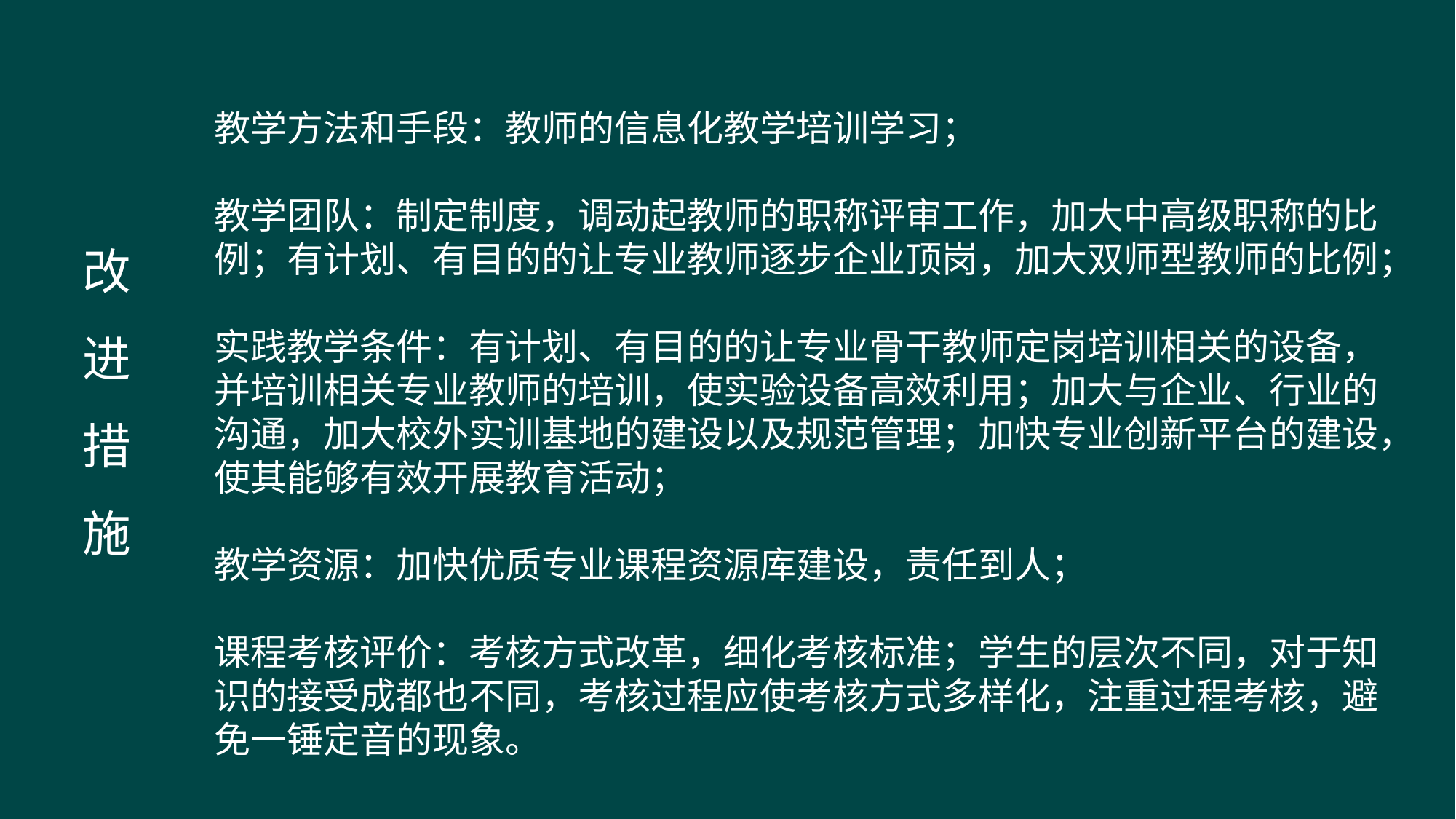

教学方法和手段：教师的信息化教学培训学习；

教学团队：制定制度，调动起教师的职称评审工作，加大中高级职称的比例；有计划、有目的的让专业教师逐步企业顶岗，加大双师型教师的比例；

实践教学条件：有计划、有目的的让专业骨干教师定岗培训相关的设备，并培训相关专业教师的培训，使实验设备高效利用；加大与企业、行业的沟通，加大校外实训基地的建设以及规范管理；加快专业创新平台的建设，使其能够有效开展教育活动；

教学资源：加快优质专业课程资源库建设，责任到人；

课程考核评价：考核方式改革，细化考核标准；学生的层次不同，对于知识的接受成都也不同，考核过程应使考核方式多样化，注重过程考核，避免一锤定音的现象。
改
进
措
施